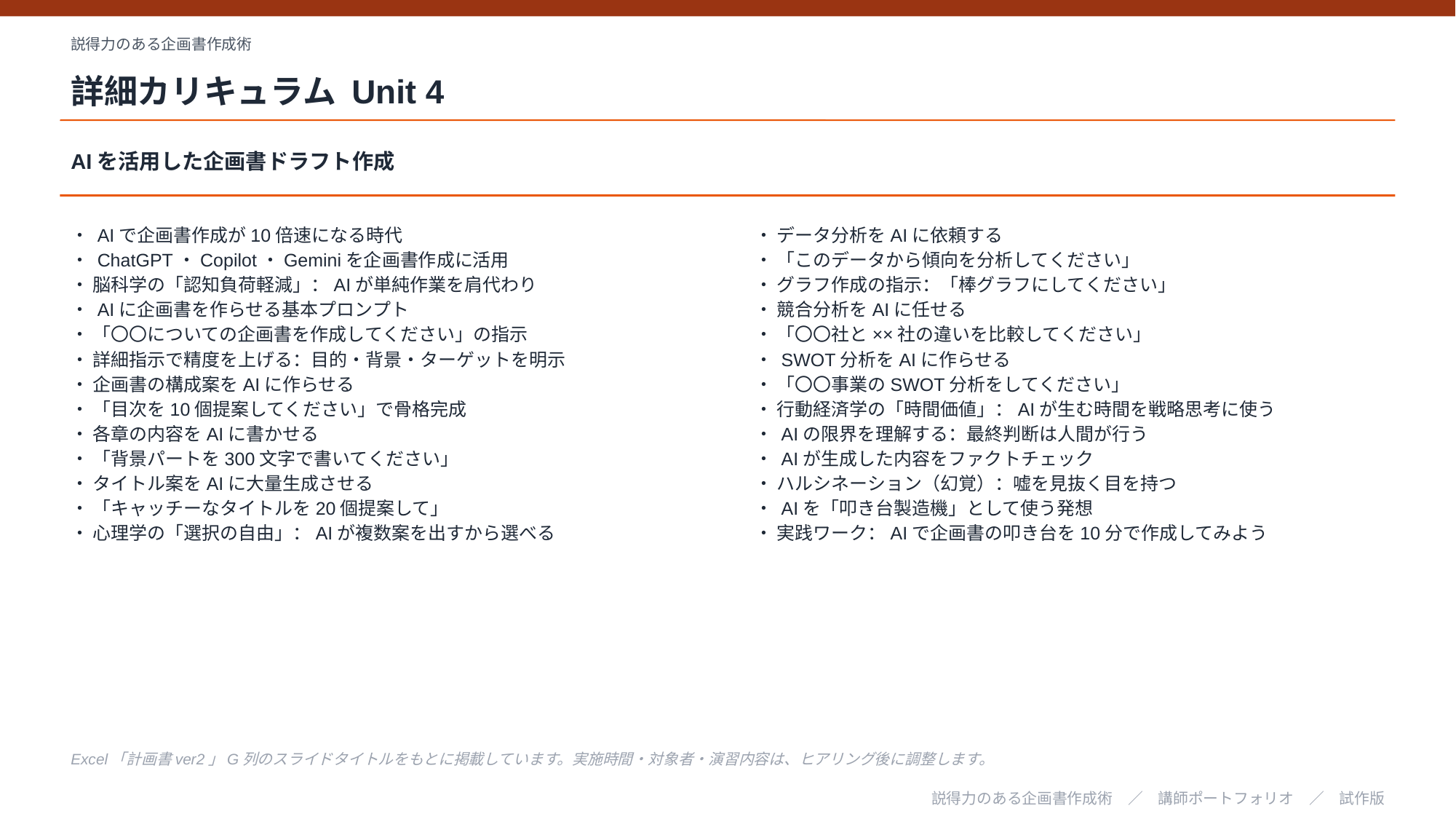

説得力のある企画書作成術
詳細カリキュラム Unit 4

AIを活用した企画書ドラフト作成

・ AIで企画書作成が10倍速になる時代
・ ChatGPT・Copilot・Geminiを企画書作成に活用
・ 脳科学の「認知負荷軽減」：AIが単純作業を肩代わり
・ AIに企画書を作らせる基本プロンプト
・ 「〇〇についての企画書を作成してください」の指示
・ 詳細指示で精度を上げる：目的・背景・ターゲットを明示
・ 企画書の構成案をAIに作らせる
・ 「目次を10個提案してください」で骨格完成
・ 各章の内容をAIに書かせる
・ 「背景パートを300文字で書いてください」
・ タイトル案をAIに大量生成させる
・ 「キャッチーなタイトルを20個提案して」
・ 心理学の「選択の自由」：AIが複数案を出すから選べる
・ データ分析をAIに依頼する
・ 「このデータから傾向を分析してください」
・ グラフ作成の指示：「棒グラフにしてください」
・ 競合分析をAIに任せる
・ 「〇〇社と××社の違いを比較してください」
・ SWOT分析をAIに作らせる
・ 「〇〇事業のSWOT分析をしてください」
・ 行動経済学の「時間価値」：AIが生む時間を戦略思考に使う
・ AIの限界を理解する：最終判断は人間が行う
・ AIが生成した内容をファクトチェック
・ ハルシネーション（幻覚）：嘘を見抜く目を持つ
・ AIを「叩き台製造機」として使う発想
・ 実践ワーク：AIで企画書の叩き台を10分で作成してみよう
Excel「計画書ver2」G列のスライドタイトルをもとに掲載しています。実施時間・対象者・演習内容は、ヒアリング後に調整します。
説得力のある企画書作成術　／　講師ポートフォリオ　／　試作版